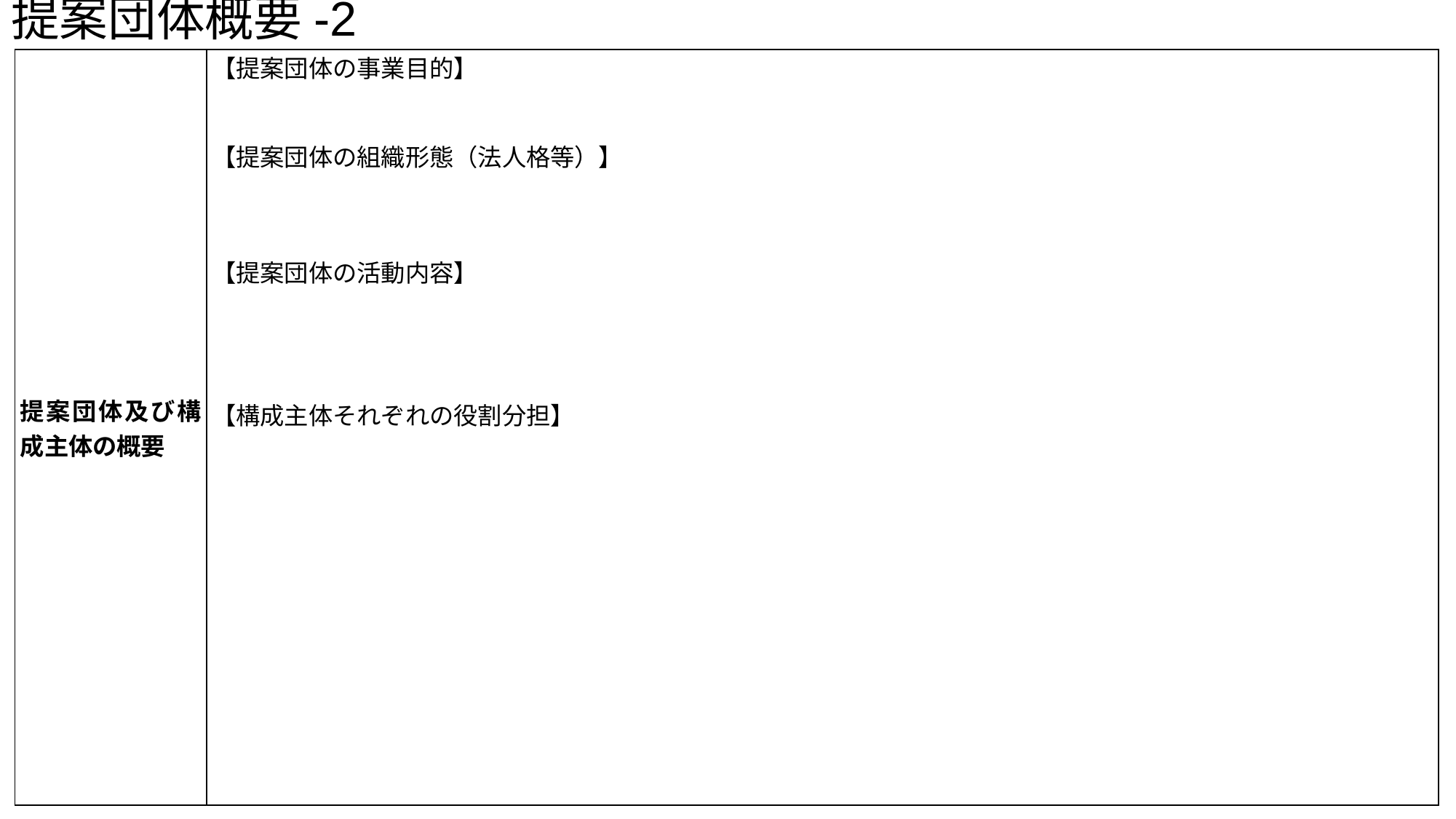

提案団体概要-2
| 提案団体及び構成主体の概要 | 【提案団体の事業目的】 【提案団体の組織形態（法人格等）】 【提案団体の活動内容】 【構成主体それぞれの役割分担】 |
| --- | --- |